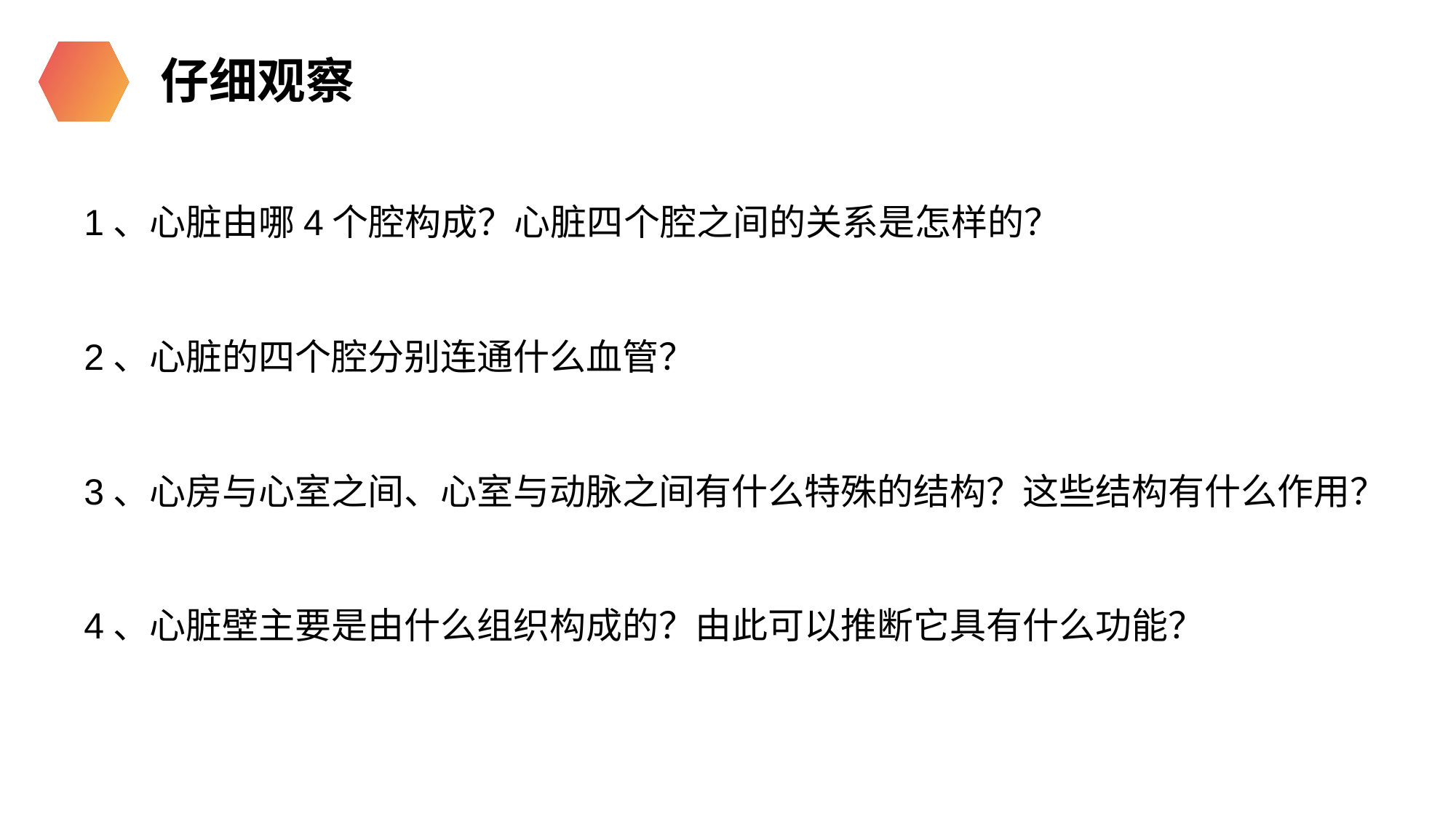

仔细观察
1、心脏由哪4个腔构成？心脏四个腔之间的关系是怎样的？
2、心脏的四个腔分别连通什么血管？
3、心房与心室之间、心室与动脉之间有什么特殊的结构？这些结构有什么作用？
4、心脏壁主要是由什么组织构成的？由此可以推断它具有什么功能？